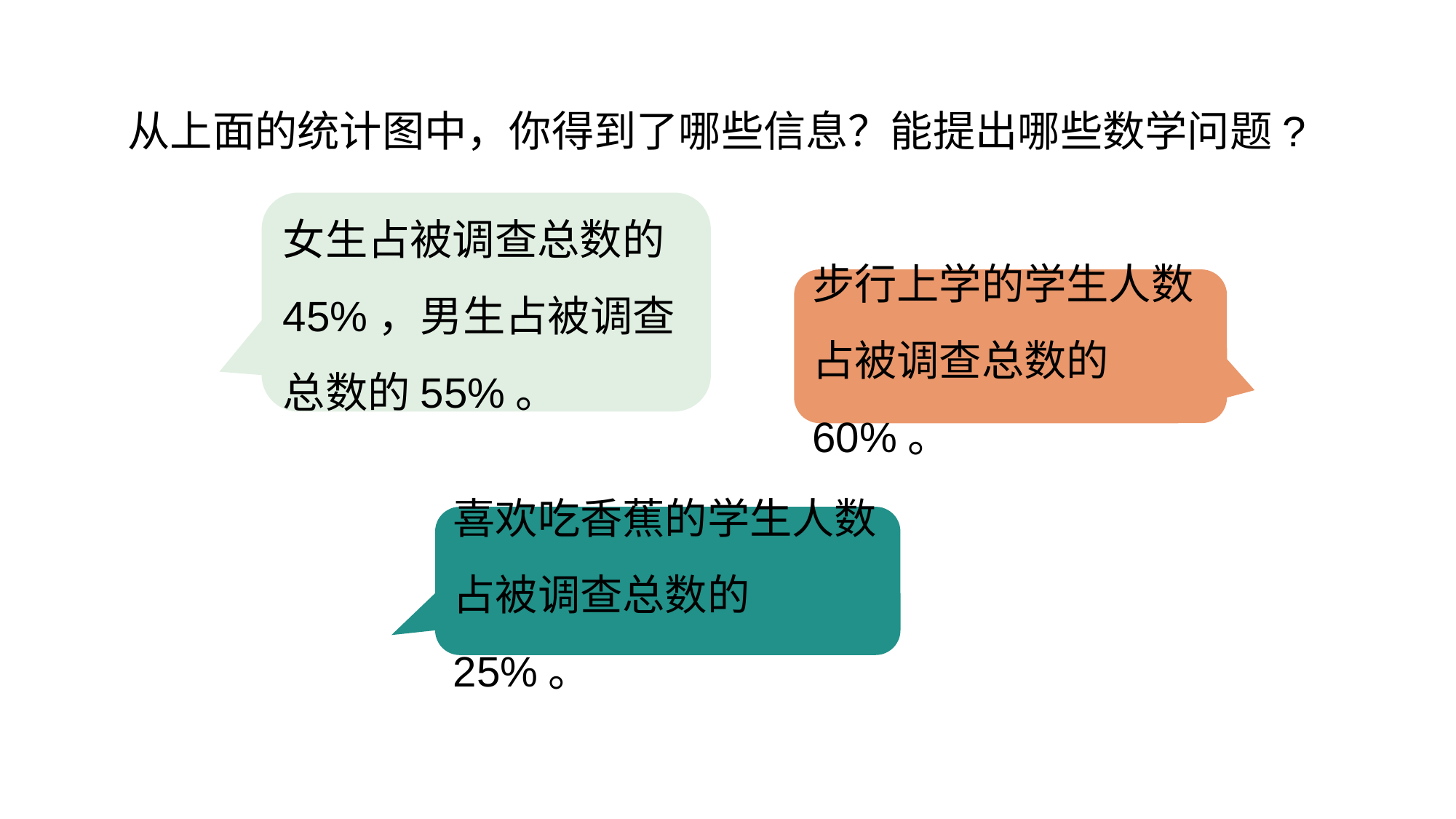

从上面的统计图中，你得到了哪些信息？能提出哪些数学问题?
女生占被调查总数的45%，男生占被调查总数的55%。
步行上学的学生人数占被调查总数的60%。
喜欢吃香蕉的学生人数占被调查总数的25%。